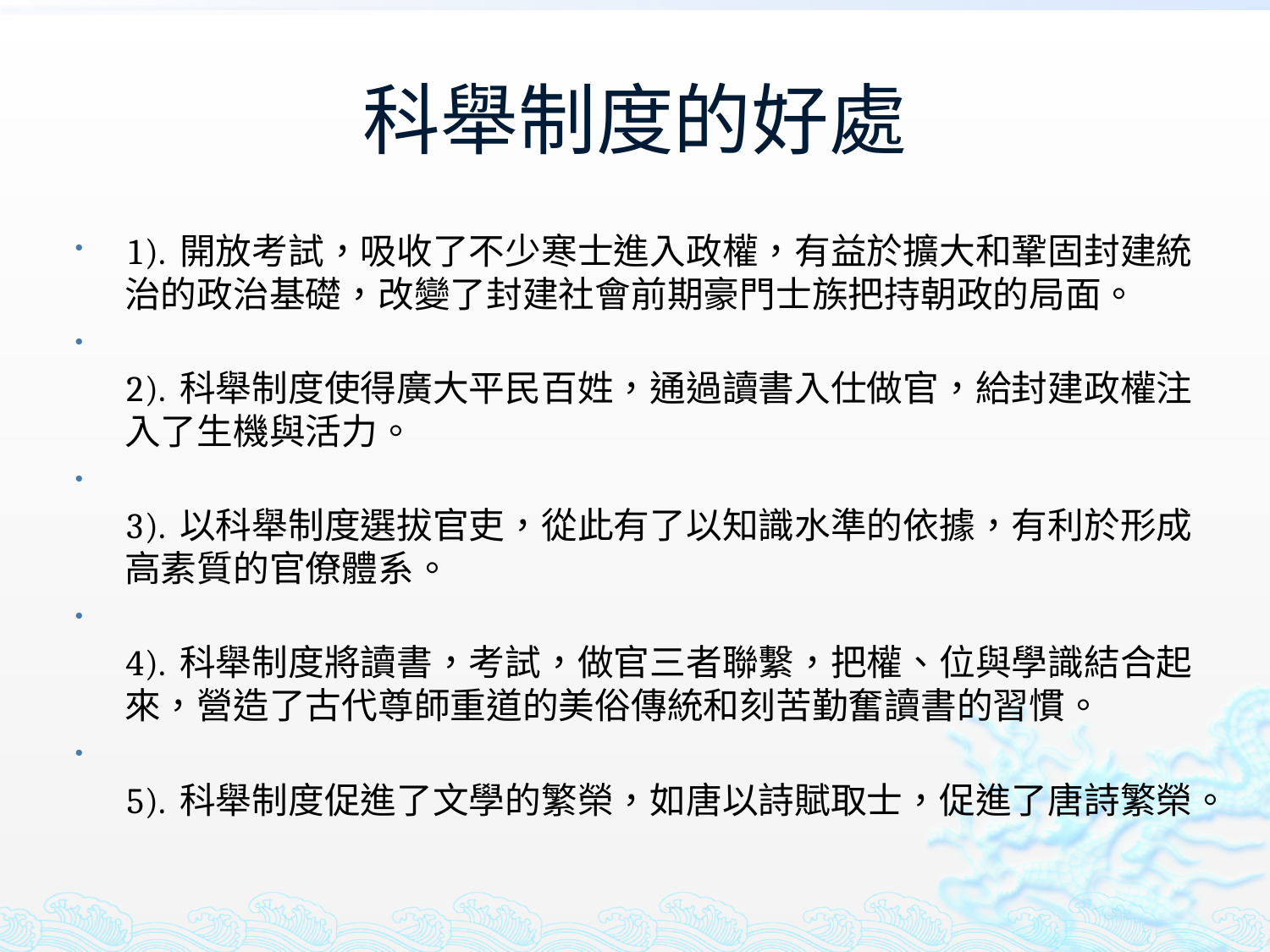

# 科舉制度的好處
1). 開放考試，吸收了不少寒士進入政權，有益於擴大和鞏固封建統治的政治基礎，改變了封建社會前期豪門士族把持朝政的局面。
2). 科舉制度使得廣大平民百姓，通過讀書入仕做官，給封建政權注入了生機與活力。
3). 以科舉制度選拔官吏，從此有了以知識水準的依據，有利於形成高素質的官僚體系。
4). 科舉制度將讀書，考試，做官三者聯繫，把權、位與學識結合起來，營造了古代尊師重道的美俗傳統和刻苦勤奮讀書的習慣。
5). 科舉制度促進了文學的繁榮，如唐以詩賦取士，促進了唐詩繁榮。